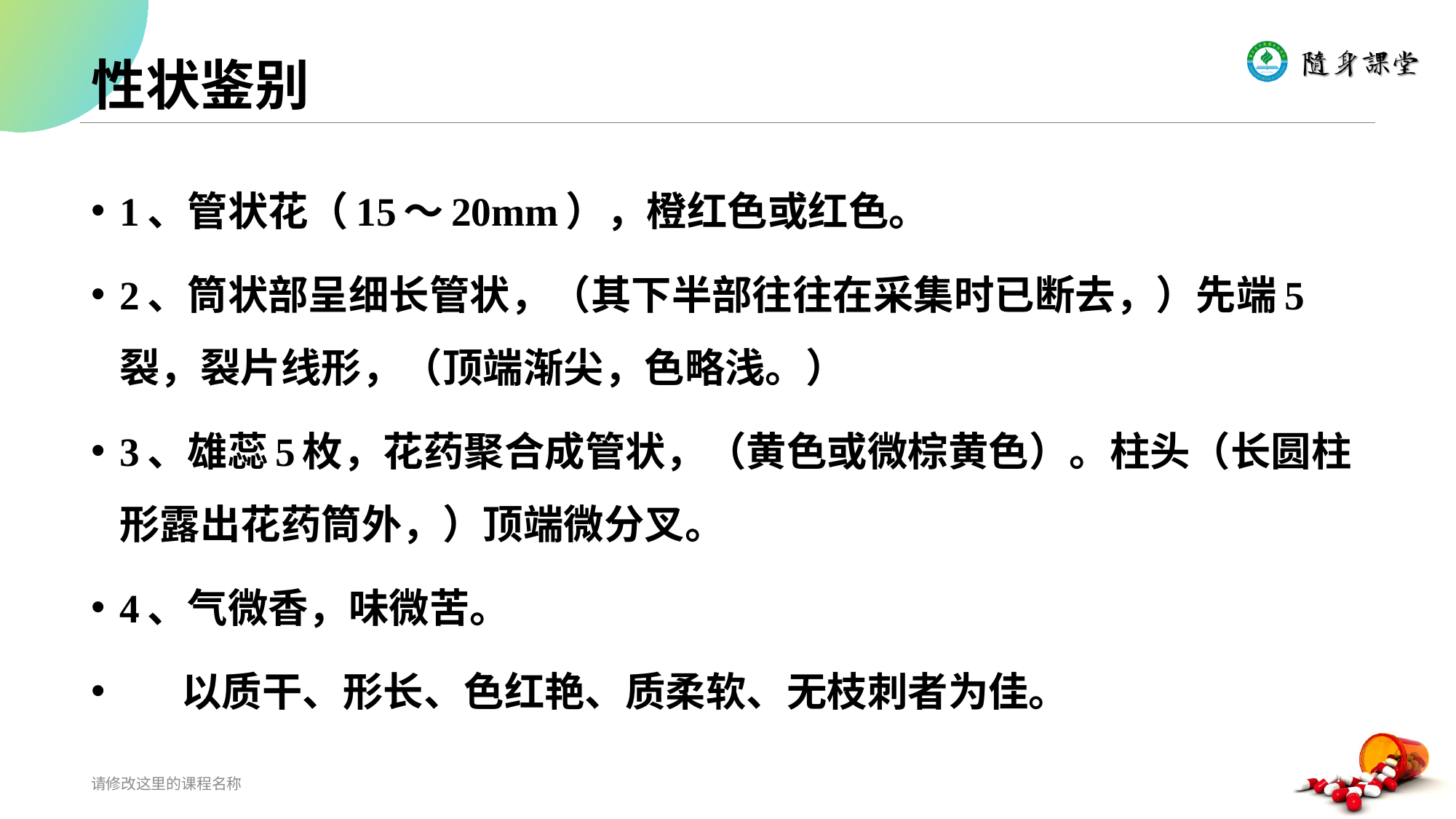

# 性状鉴别
1、管状花（15～20mm），橙红色或红色。
2、筒状部呈细长管状，（其下半部往往在采集时已断去，）先端5裂，裂片线形，（顶端渐尖，色略浅。）
3、雄蕊5枚，花药聚合成管状，（黄色或微棕黄色）。柱头（长圆柱形露出花药筒外，）顶端微分叉。
4、气微香，味微苦。
      以质干、形长、色红艳、质柔软、无枝刺者为佳。
请修改这里的课程名称
12